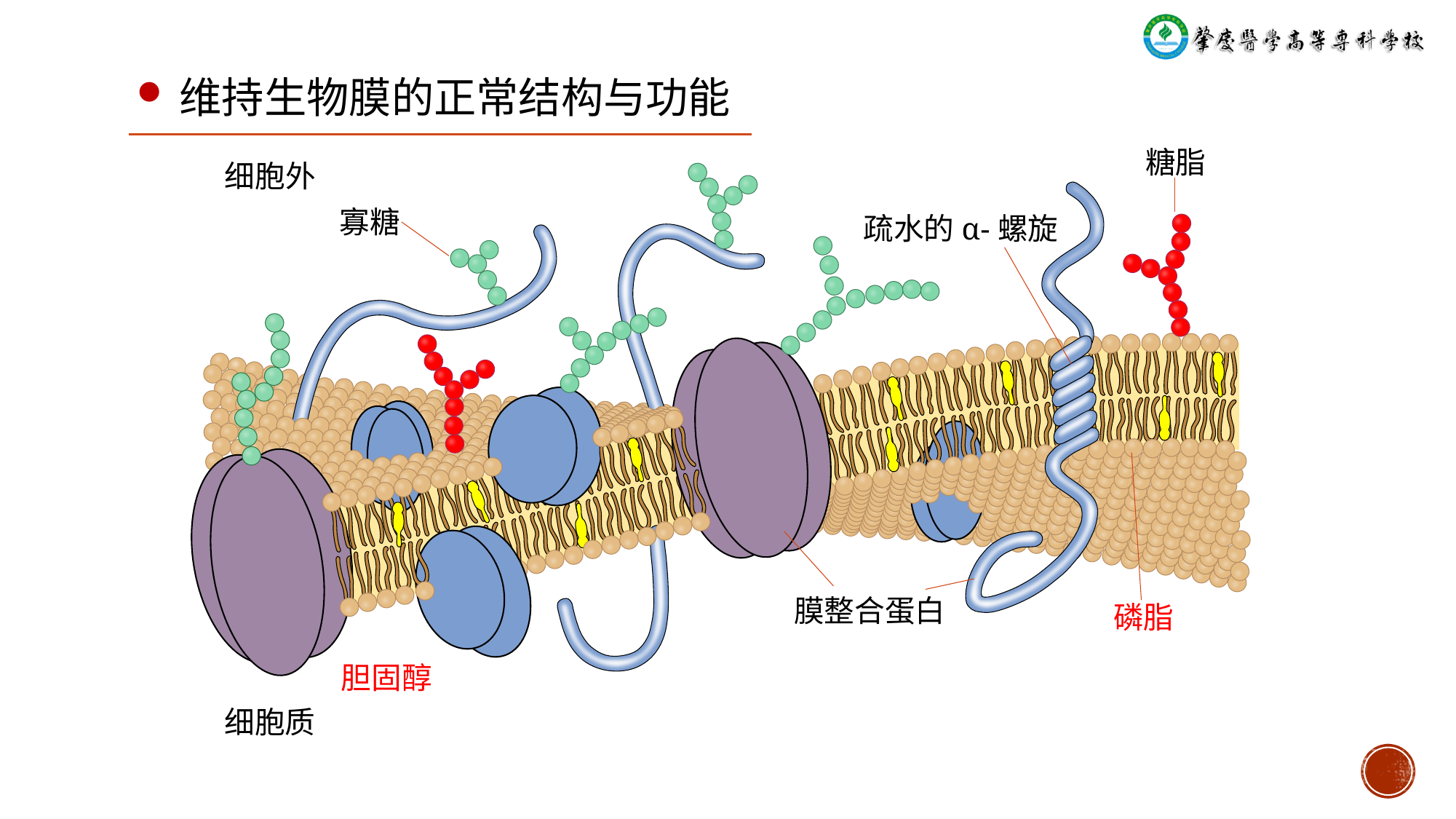

维持生物膜的正常结构与功能
糖脂
细胞外

寡糖
疏水的α-螺旋

膜整合蛋白

磷脂

胆固醇
细胞质